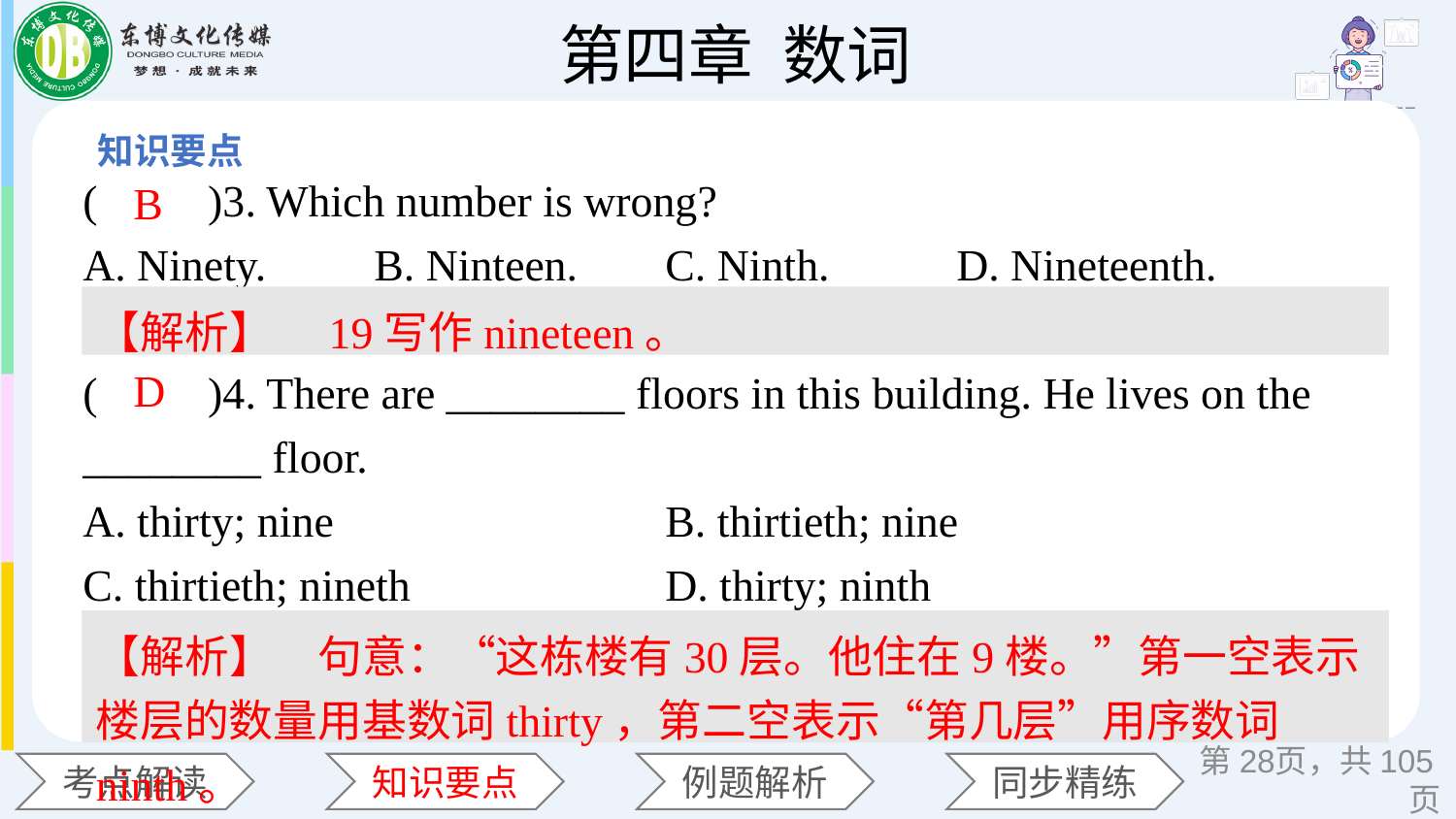

(　　)3. Which number is wrong?
A. Ninety.    	B. Ninteen.    	C. Ninth.    	D. Nineteenth.

(　　)4. There are ________ floors in this building. He lives on the ________ floor.
A. thirty; nine    		B. thirtieth; nine
C. thirtieth; nineth    		D. thirty; ninth
B
【解析】　19写作nineteen。
D
【解析】　句意：“这栋楼有30层。他住在9楼。”第一空表示楼层的数量用基数词thirty，第二空表示“第几层”用序数词ninth。
第28页，共105页